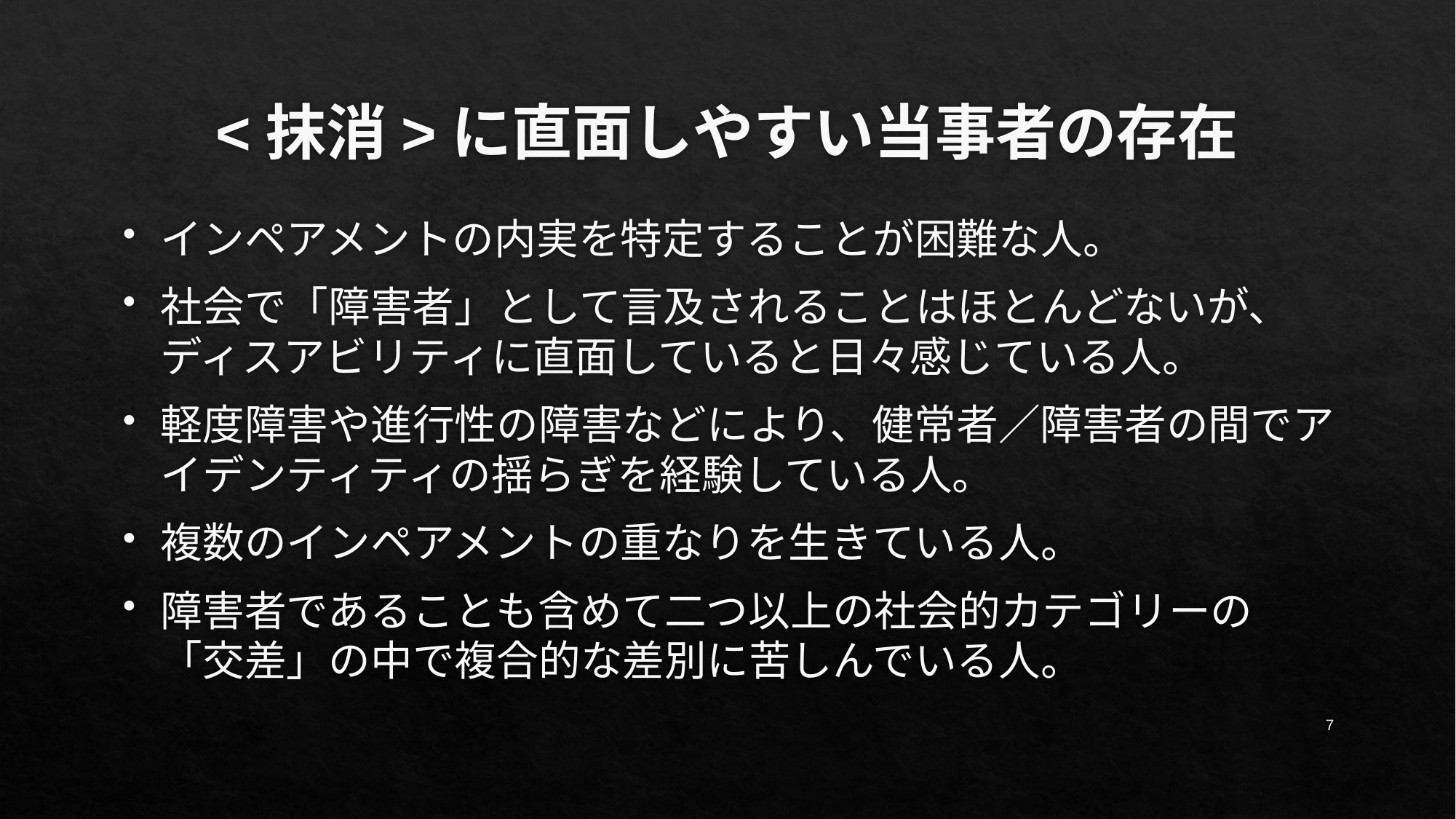

# <抹消>に直面しやすい当事者の存在
インペアメントの内実を特定することが困難な人。
社会で「障害者」として言及されることはほとんどないが、ディスアビリティに直面していると日々感じている人。
軽度障害や進行性の障害などにより、健常者／障害者の間でアイデンティティの揺らぎを経験している人。
複数のインペアメントの重なりを生きている人。
障害者であることも含めて二つ以上の社会的カテゴリーの「交差」の中で複合的な差別に苦しんでいる人。

7